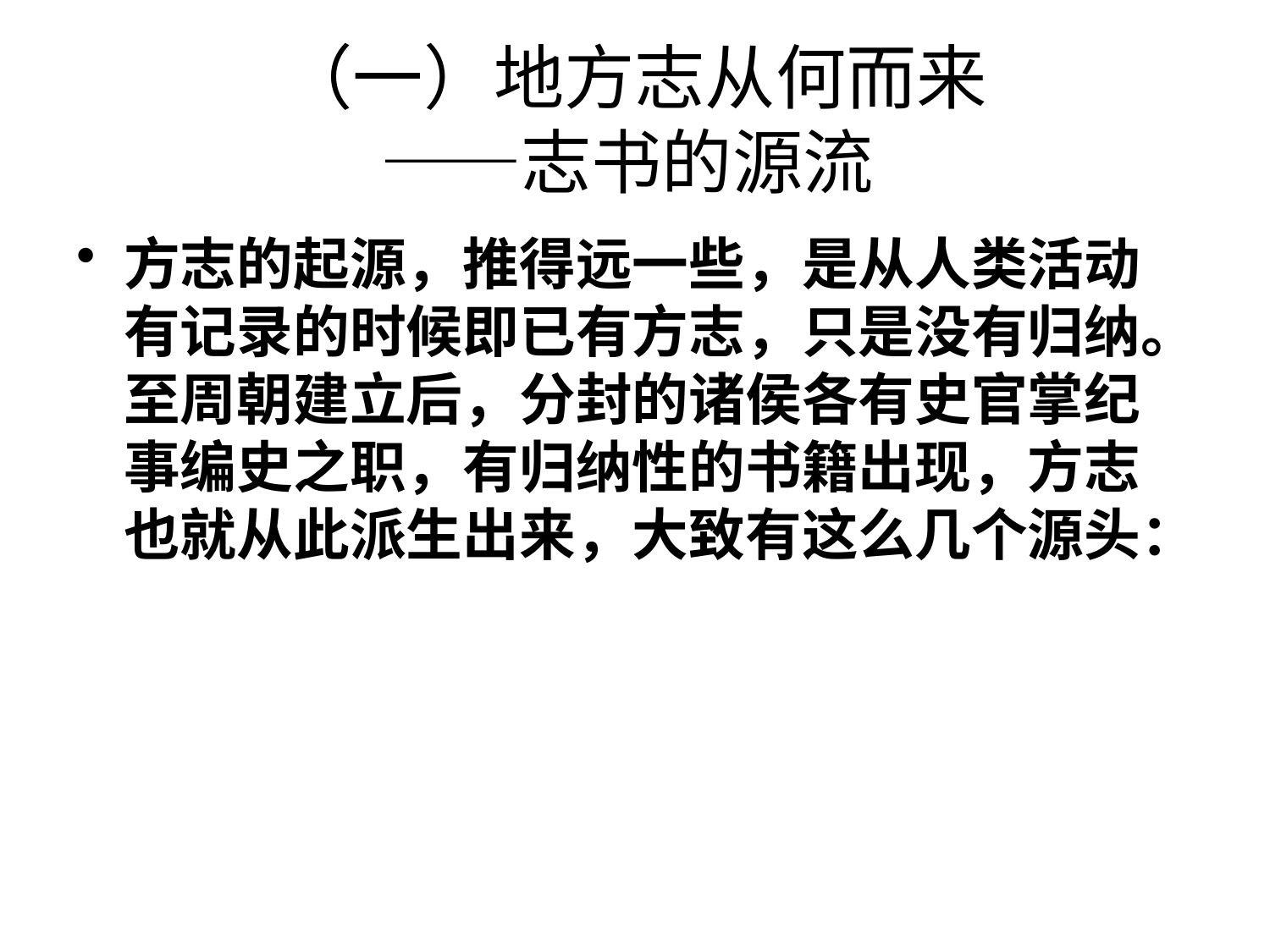

# （一）地方志从何而来 ——志书的源流
方志的起源，推得远一些，是从人类活动有记录的时候即已有方志，只是没有归纳。至周朝建立后，分封的诸侯各有史官掌纪事编史之职，有归纳性的书籍出现，方志也就从此派生出来，大致有这么几个源头：